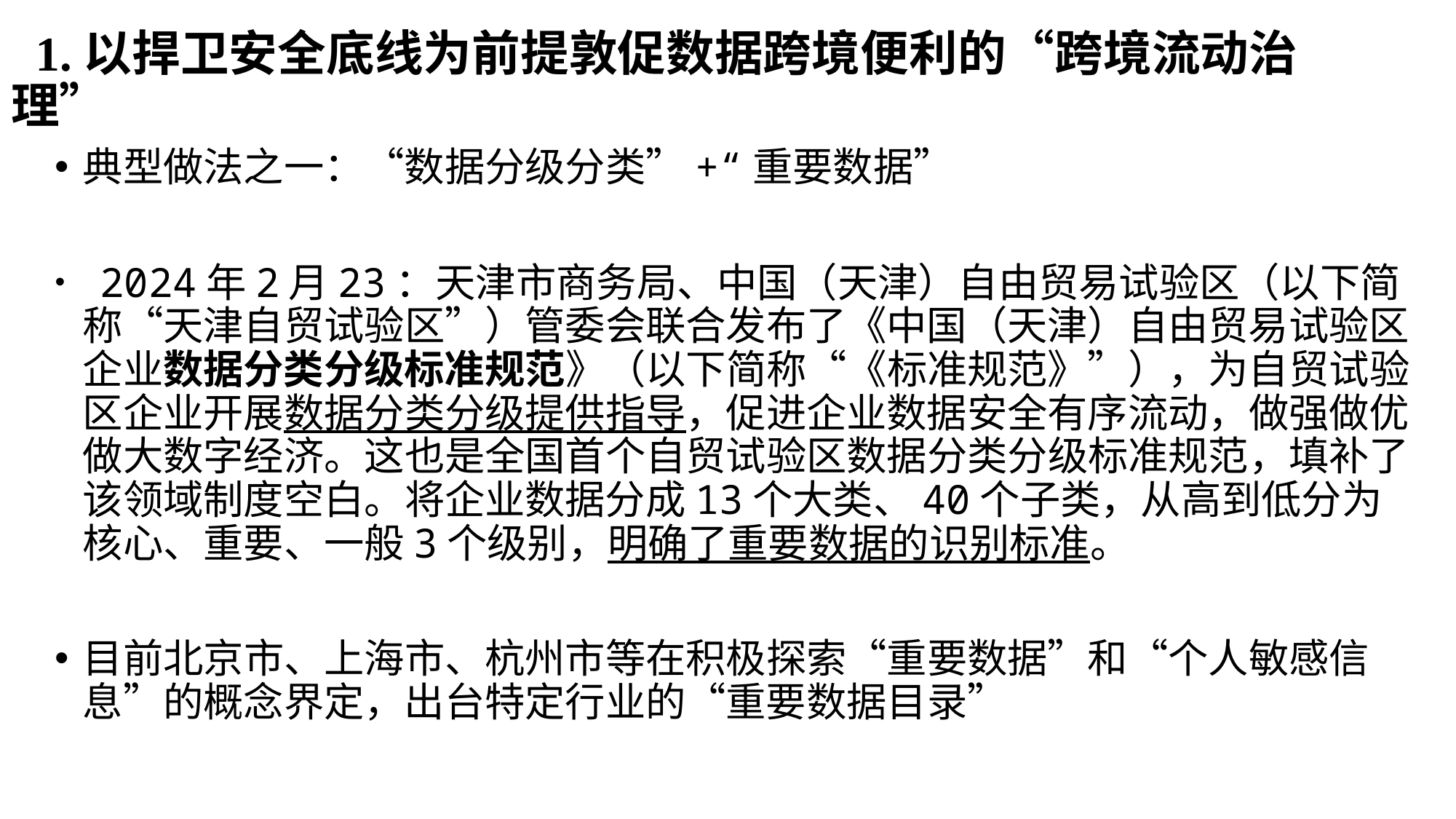

# 1.以捍卫安全底线为前提敦促数据跨境便利的“跨境流动治理”
典型做法之一：“数据分级分类”+“重要数据”

 2024年2月23：天津市商务局、中国（天津）自由贸易试验区（以下简称“天津自贸试验区”）管委会联合发布了《中国（天津）自由贸易试验区企业数据分类分级标准规范》（以下简称“《标准规范》”），为自贸试验区企业开展数据分类分级提供指导，促进企业数据安全有序流动，做强做优做大数字经济。这也是全国首个自贸试验区数据分类分级标准规范，填补了该领域制度空白。将企业数据分成13个大类、40个子类，从高到低分为核心、重要、一般3个级别，明确了重要数据的识别标准。

目前北京市、上海市、杭州市等在积极探索“重要数据”和“个人敏感信息”的概念界定，出台特定行业的“重要数据目录”